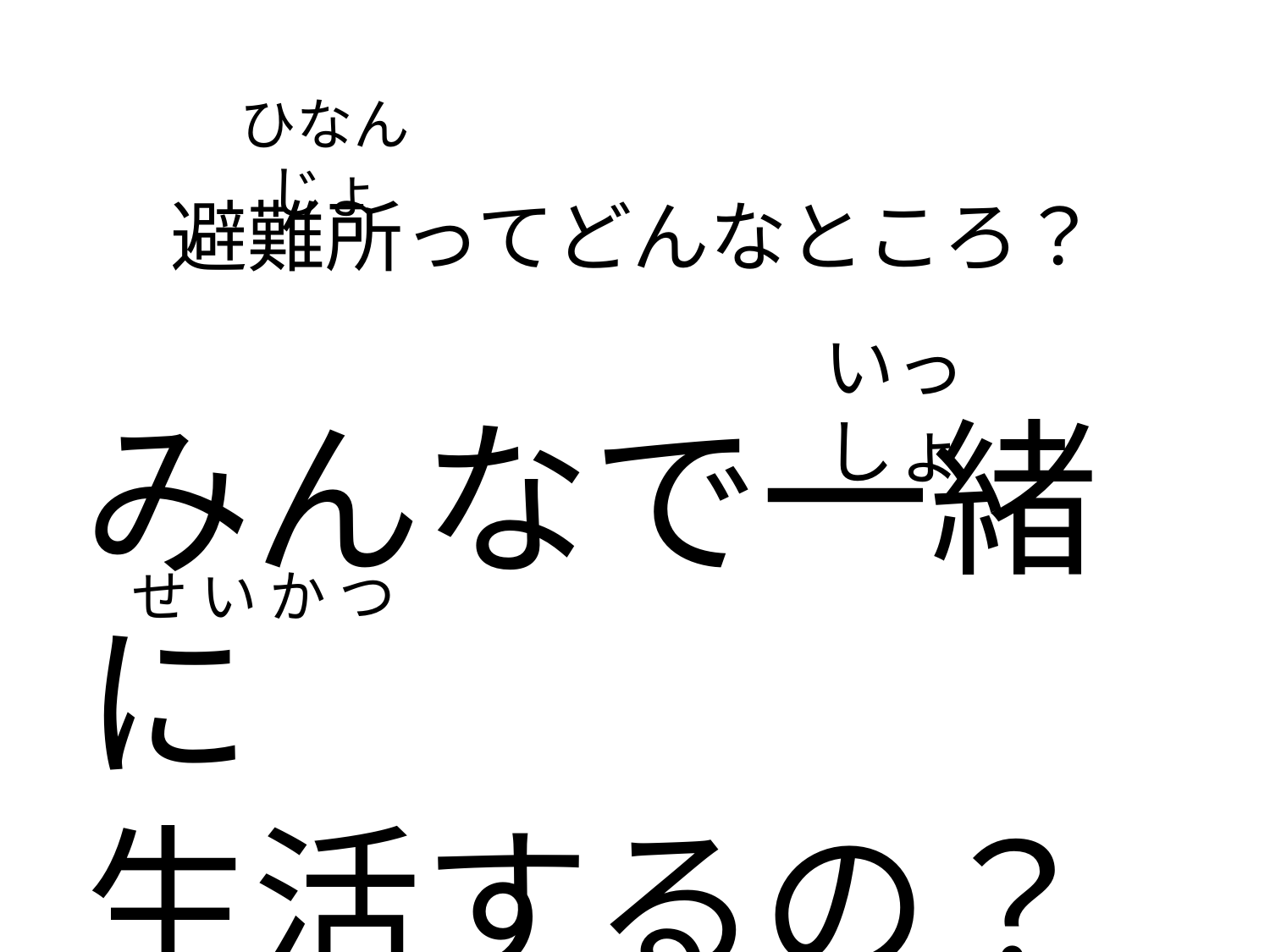

ひなんじょ
避難所ってどんなところ？
いっしょ
みんなで一緒に
生活するの？

せ い か つ